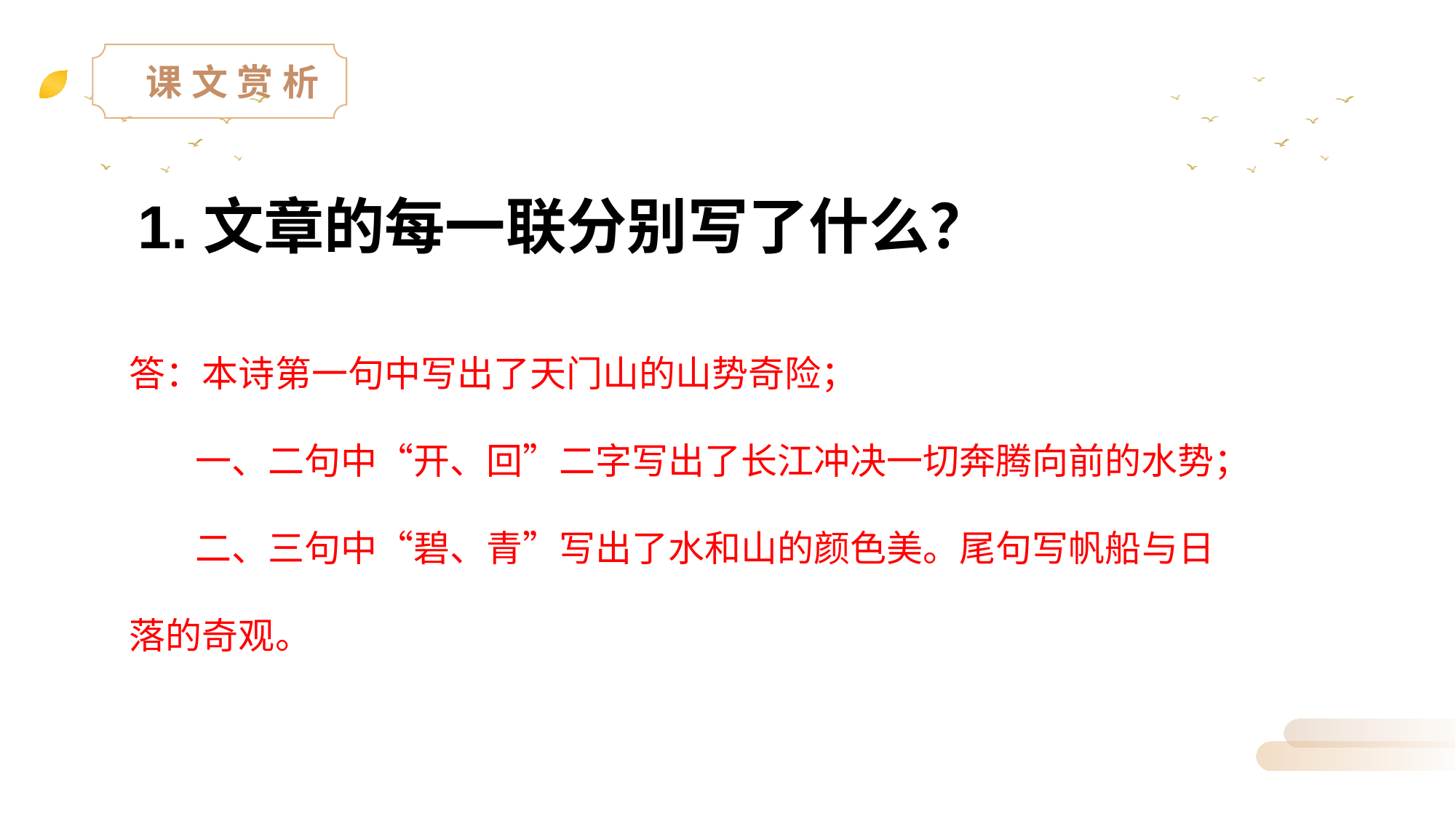

课文赏析
1.文章的每一联分别写了什么？
答：本诗第一句中写出了天门山的山势奇险；
       一、二句中“开、回”二字写出了长江冲决一切奔腾向前的水势；
       二、三句中“碧、青”写出了水和山的颜色美。尾句写帆船与日落的奇观。